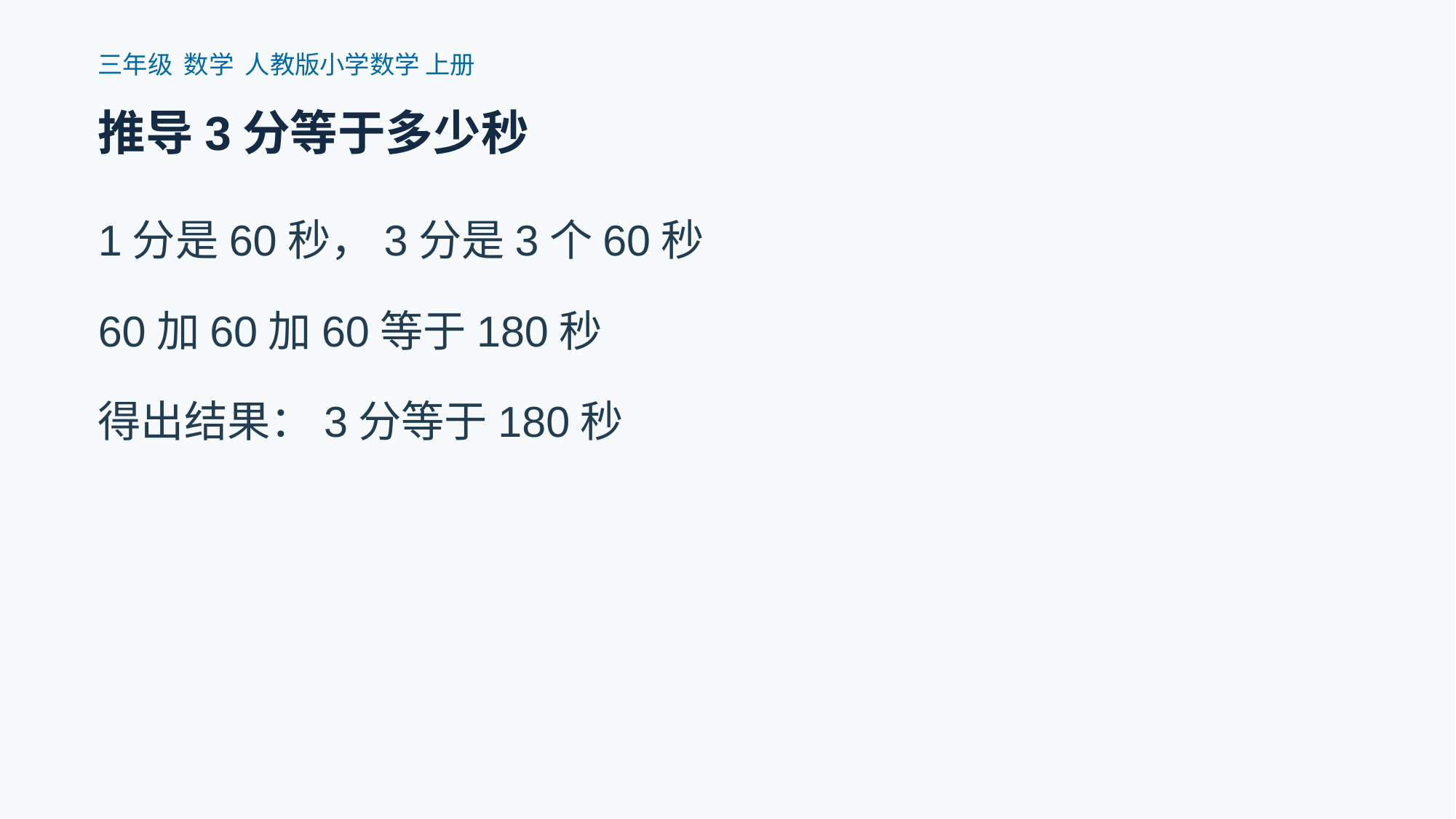

三年级  数学  人教版小学数学 上册
推导3分等于多少秒
1分是60秒，3分是3个60秒
60加60加60等于180秒
得出结果：3分等于180秒